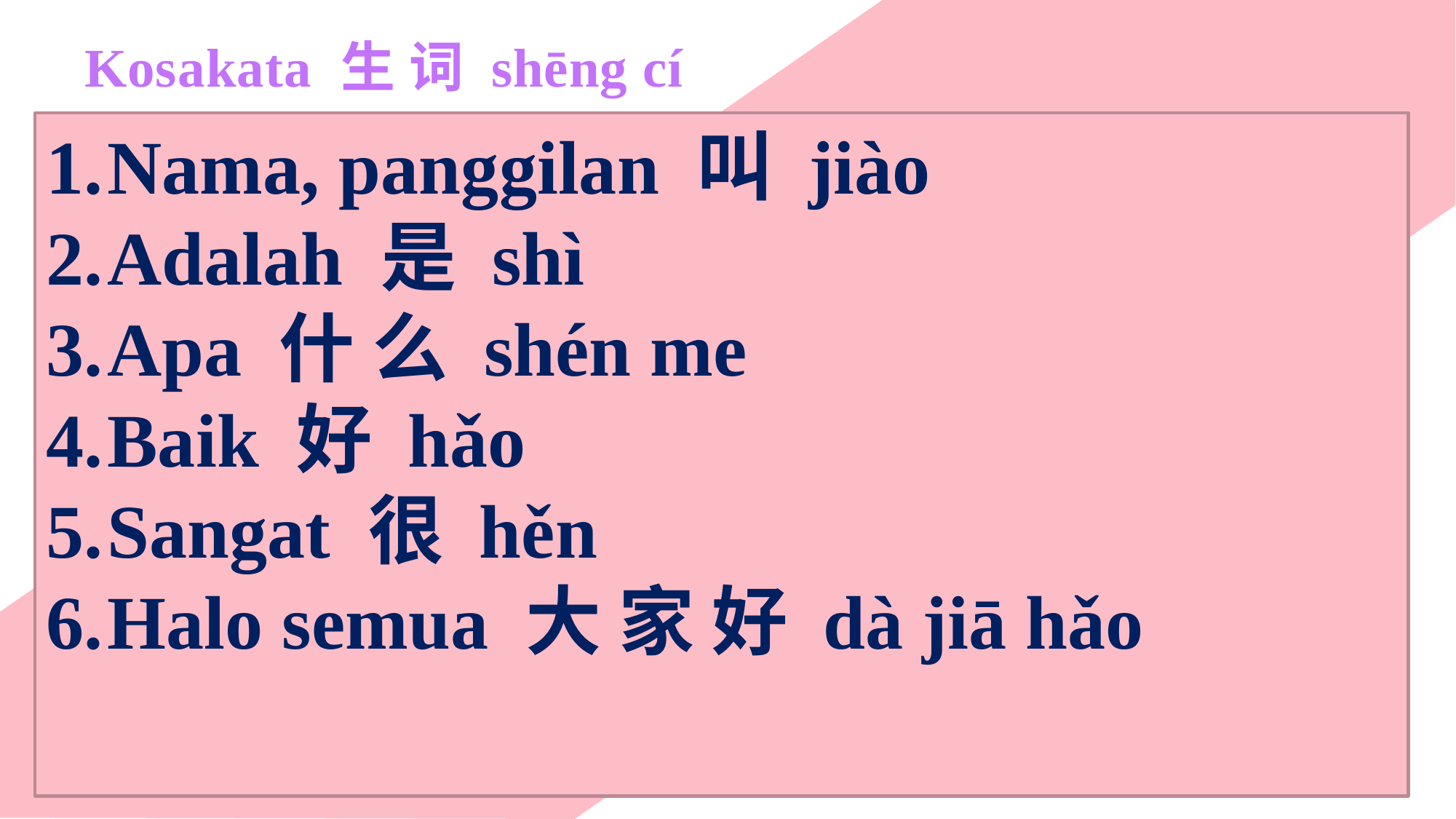

Kosakata 生 词 shēng cí

Nama, panggilan 叫 jiào
Adalah 是 shì
Apa 什 么 shén me
Baik 好 hǎo
Sangat 很 hěn
Halo semua 大 家 好 dà jiā hǎo